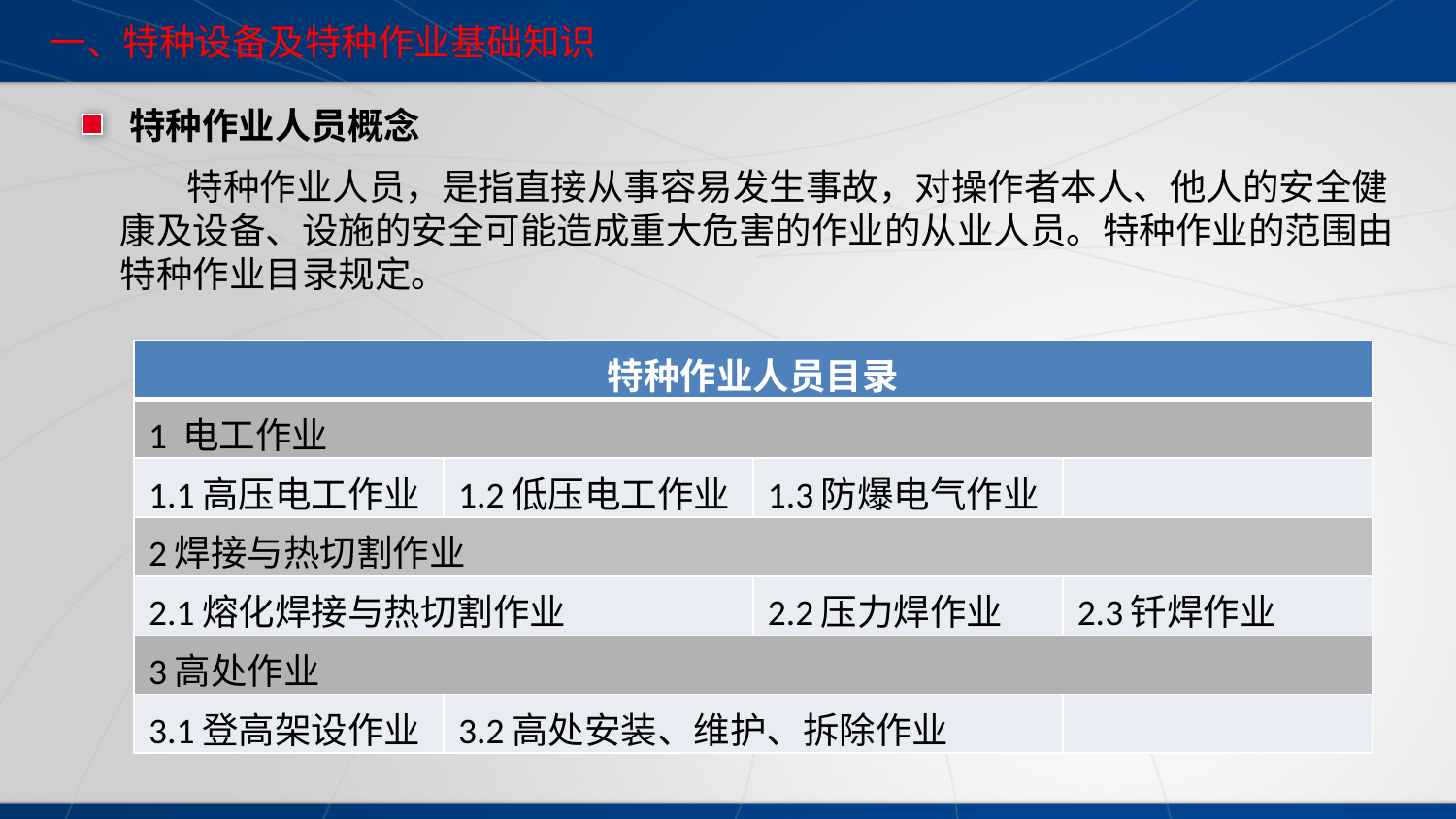

一、特种设备及特种作业基础知识
 特种作业人员概念

       特种作业人员，是指直接从事容易发生事故，对操作者本人、他人的安全健康及设备、设施的安全可能造成重大危害的作业的从业人员。特种作业的范围由特种作业目录规定。
| 特种作业人员目录 |  |  |  |
| --- | --- | --- | --- |
| 1 电工作业 |  |  |  |
| 1.1高压电工作业 | 1.2低压电工作业 | 1.3防爆电气作业 |  |
| 2焊接与热切割作业 |  |  |  |
| 2.1熔化焊接与热切割作业 |  | 2.2压力焊作业 | 2.3钎焊作业 |
| 3高处作业 |  |  |  |
| 3.1登高架设作业 | 3.2高处安装、维护、拆除作业 |  |  |